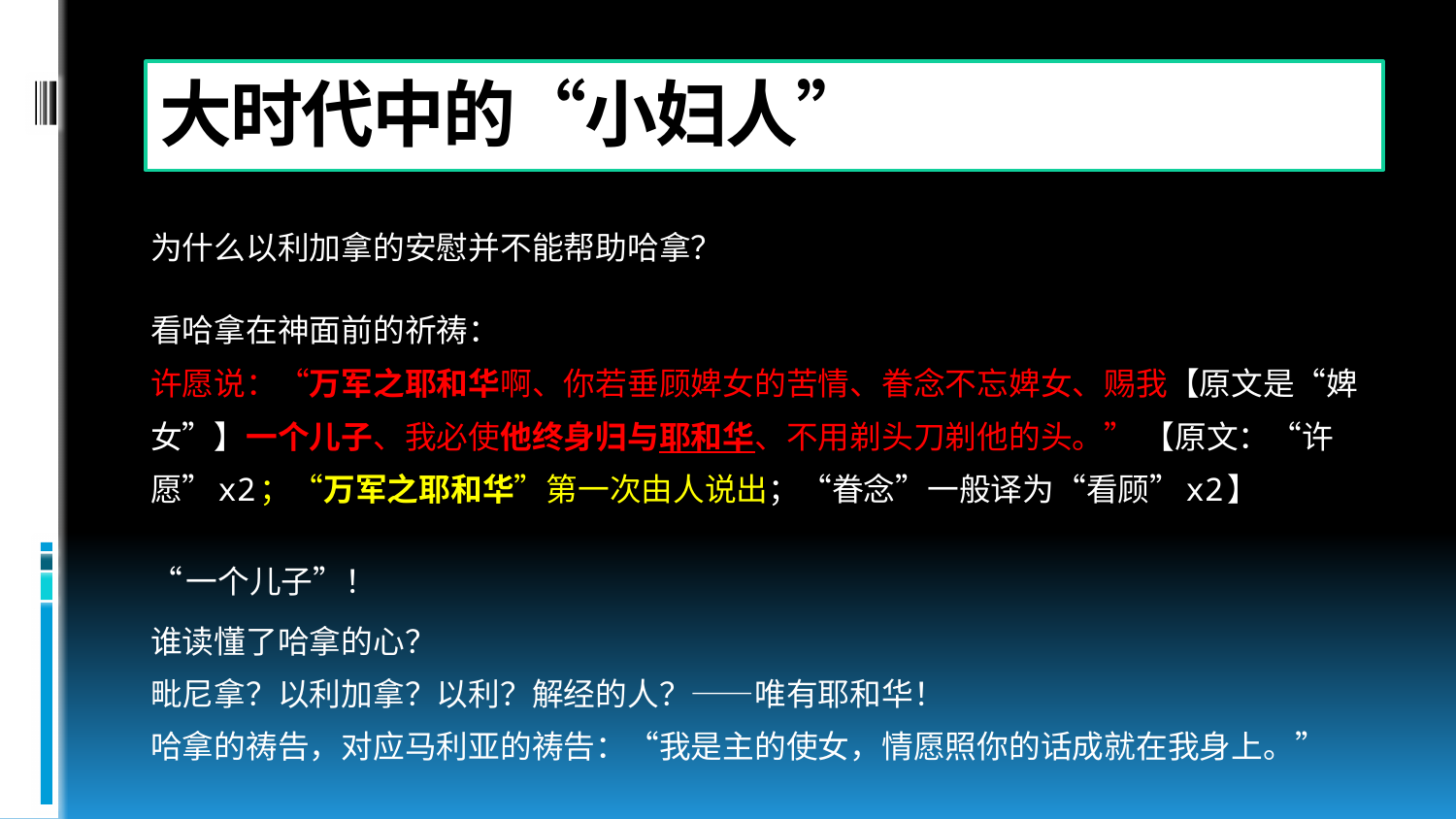

# 大时代中的“小妇人”
为什么以利加拿的安慰并不能帮助哈拿？

看哈拿在神面前的祈祷：
许愿说：“万军之耶和华啊、你若垂顾婢女的苦情、眷念不忘婢女、赐我【原文是“婢女”】一个儿子、我必使他终身归与耶和华、不用剃头刀剃他的头。” 【原文：“许愿”x2；“万军之耶和华”第一次由人说出；“眷念”一般译为“看顾”x2】

“一个儿子”！
谁读懂了哈拿的心？
毗尼拿？以利加拿？以利？解经的人？——唯有耶和华！
哈拿的祷告，对应马利亚的祷告：“我是主的使女，情愿照你的话成就在我身上。”